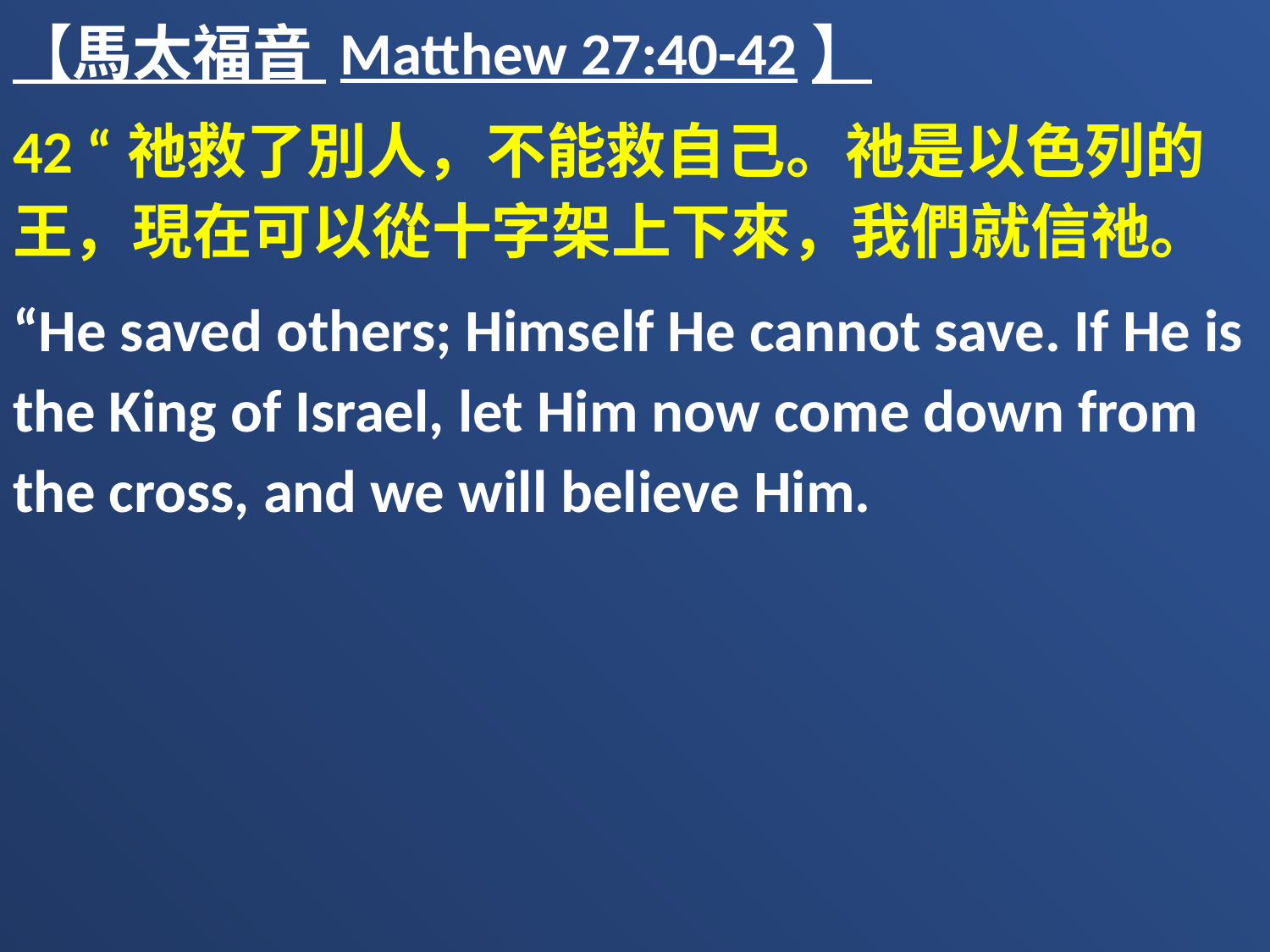

【馬太福音 Matthew 27:40-42】
42 “祂救了別人，不能救自己。祂是以色列的王，現在可以從十字架上下來，我們就信祂。
“He saved others; Himself He cannot save. If He is the King of Israel, let Him now come down from the cross, and we will believe Him.